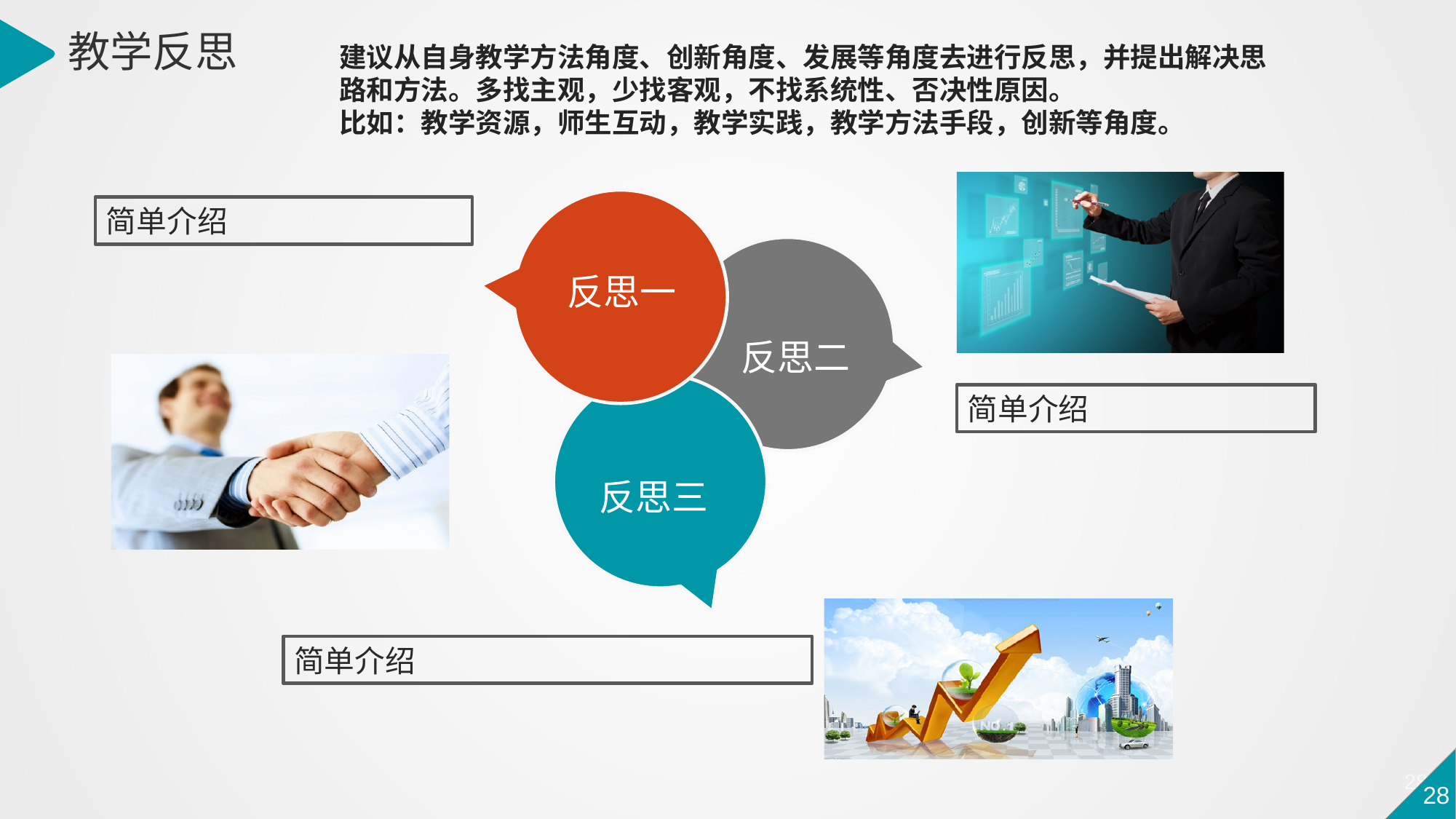

教学反思
建议从自身教学方法角度、创新角度、发展等角度去进行反思，并提出解决思路和方法。多找主观，少找客观，不找系统性、否决性原因。
比如：教学资源，师生互动，教学实践，教学方法手段，创新等角度。

简单介绍

反思一
反思二

简单介绍
反思三

简单介绍